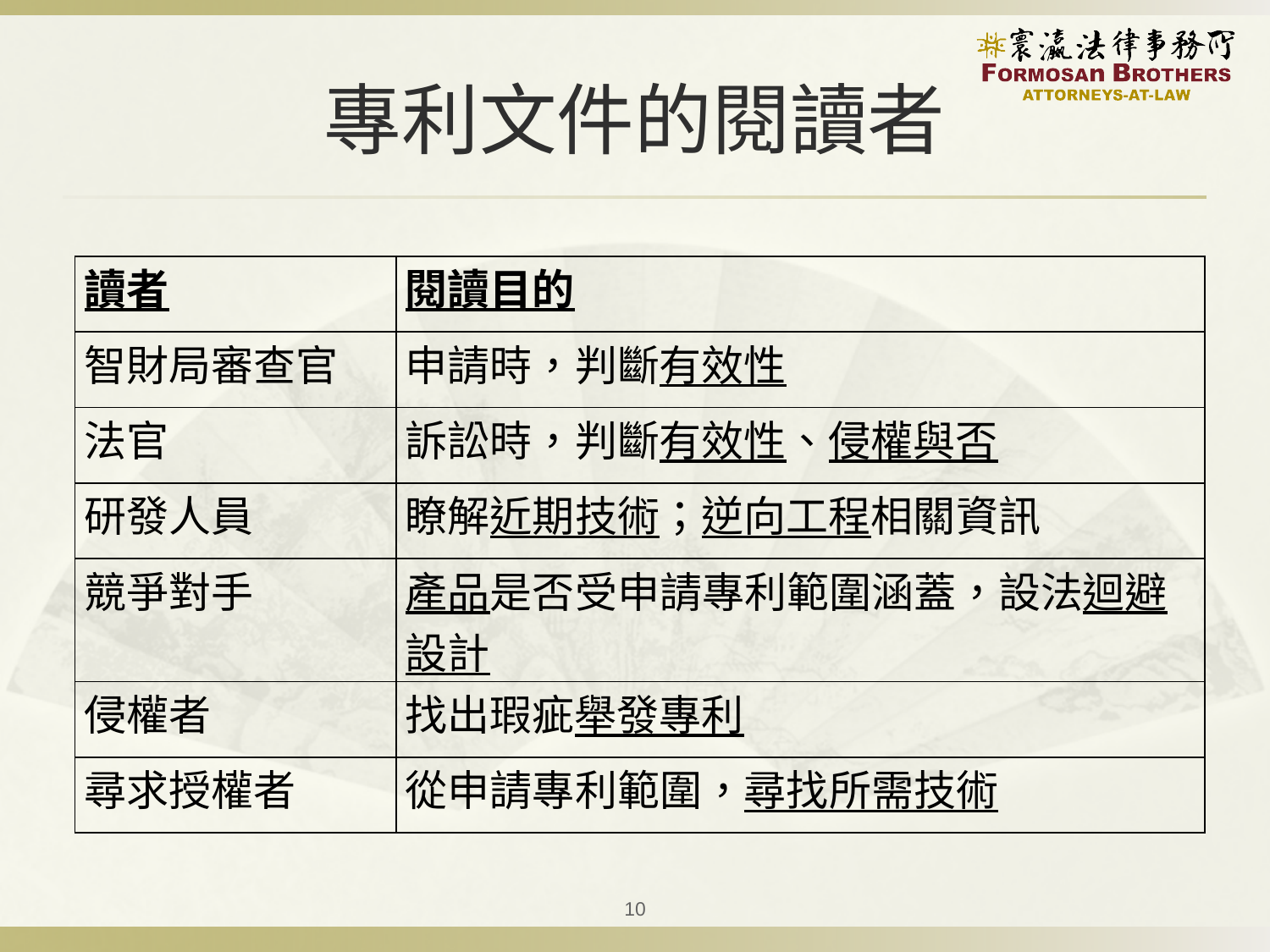

# 專利文件的閱讀者
| 讀者 | 閱讀目的 |
| --- | --- |
| 智財局審查官 | 申請時，判斷有效性 |
| 法官 | 訴訟時，判斷有效性、侵權與否 |
| 研發人員 | 瞭解近期技術；逆向工程相關資訊 |
| 競爭對手 | 產品是否受申請專利範圍涵蓋，設法迴避設計 |
| 侵權者 | 找出瑕疵舉發專利 |
| 尋求授權者 | 從申請專利範圍，尋找所需技術 |
10